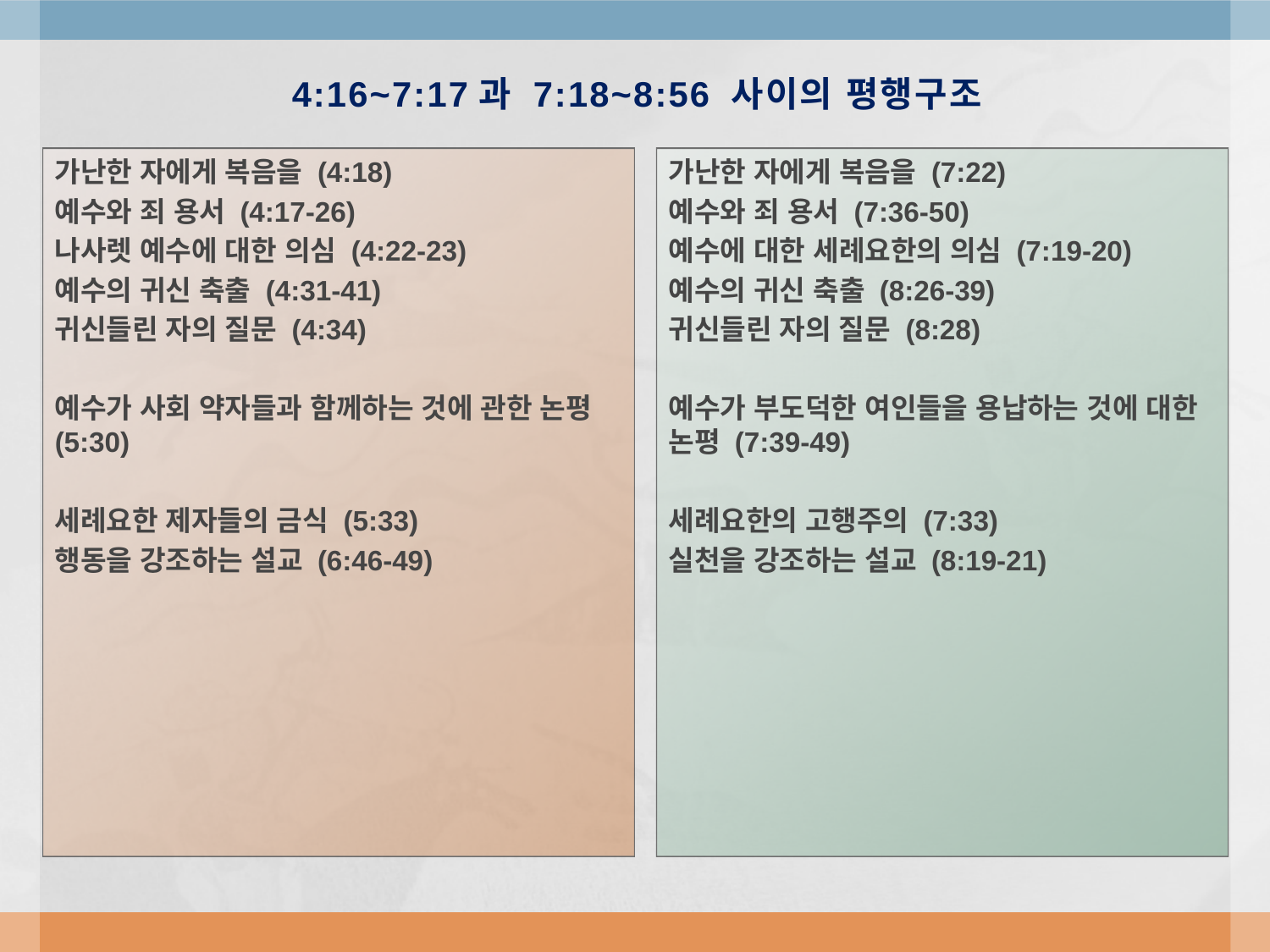

# 4:16~7:17과 7:18~8:56 사이의 평행구조
가난한 자에게 복음을 (4:18)
예수와 죄 용서 (4:17-26)
나사렛 예수에 대한 의심 (4:22-23)
예수의 귀신 축출 (4:31-41)
귀신들린 자의 질문 (4:34)

예수가 사회 약자들과 함께하는 것에 관한 논평 (5:30)

세례요한 제자들의 금식 (5:33)
행동을 강조하는 설교 (6:46-49)
가난한 자에게 복음을 (7:22)
예수와 죄 용서 (7:36-50)
예수에 대한 세례요한의 의심 (7:19-20)
예수의 귀신 축출 (8:26-39)
귀신들린 자의 질문 (8:28)

예수가 부도덕한 여인들을 용납하는 것에 대한 논평 (7:39-49)

세례요한의 고행주의 (7:33)
실천을 강조하는 설교 (8:19-21)